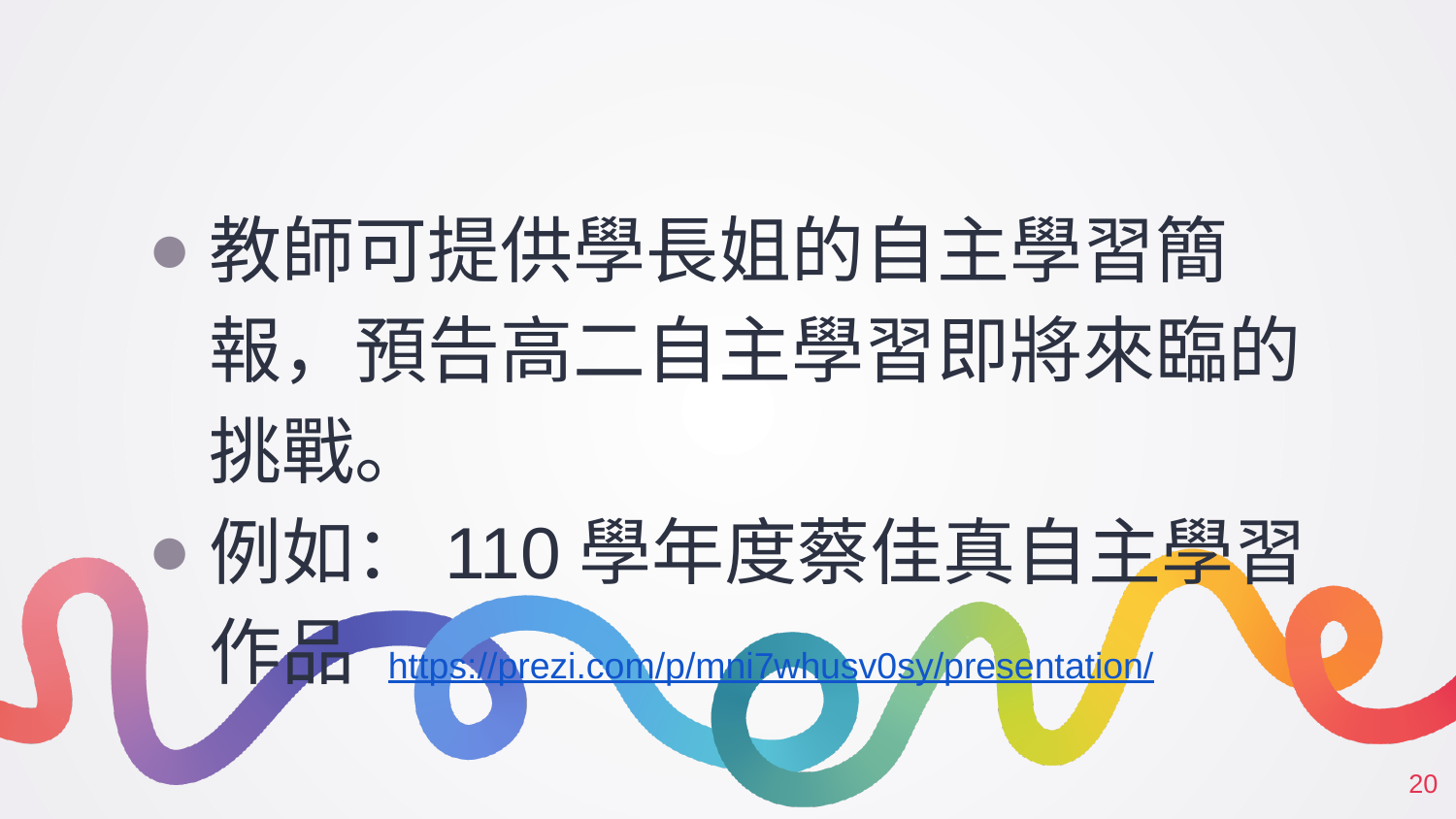

#
教師可提供學長姐的自主學習簡報，預告高二自主學習即將來臨的挑戰。
例如：110學年度蔡佳真自主學習作品 https://prezi.com/p/mni7whusv0sy/presentation/
20